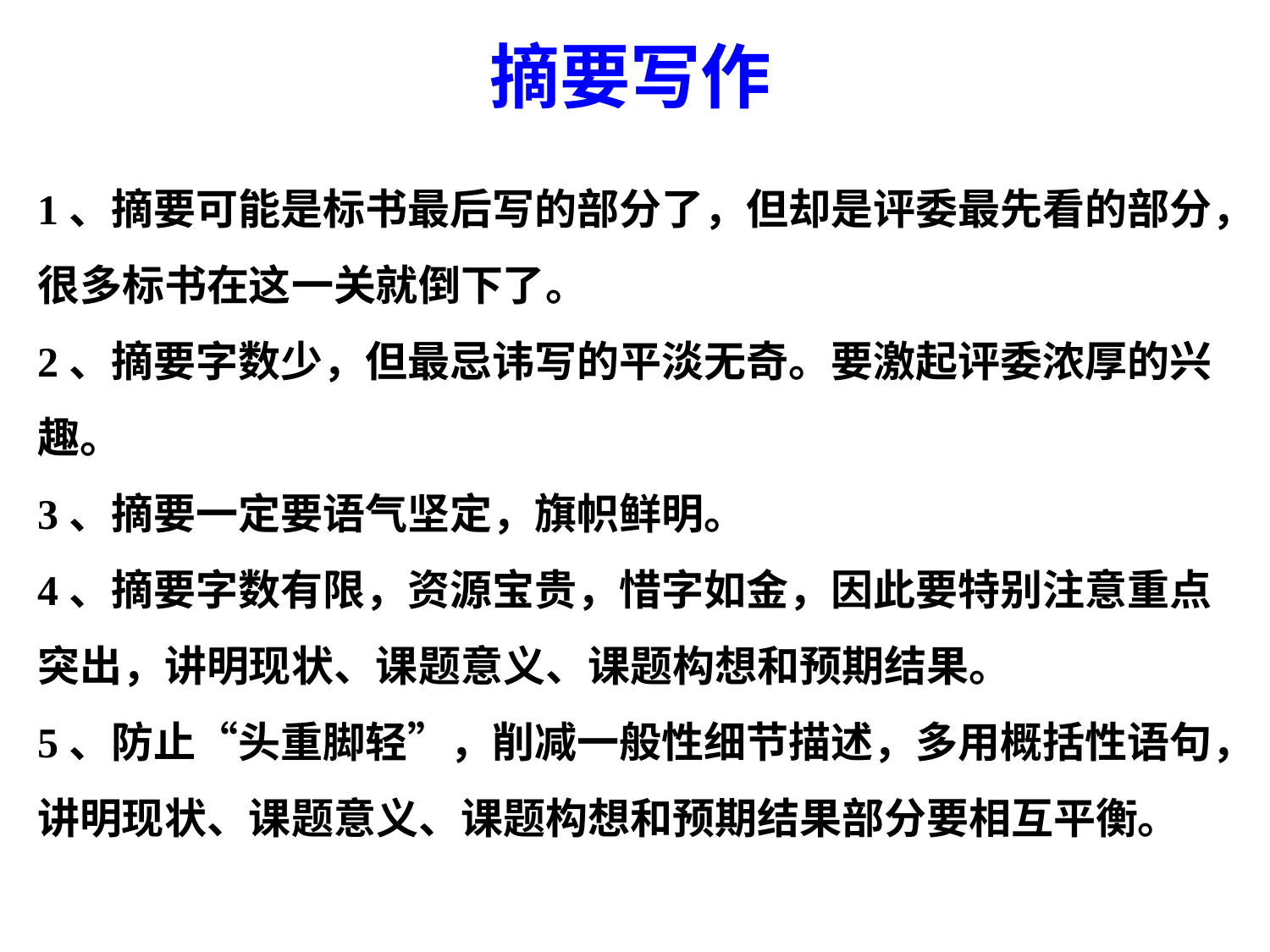

摘要写作
1、摘要可能是标书最后写的部分了，但却是评委最先看的部分，很多标书在这一关就倒下了。
2、摘要字数少，但最忌讳写的平淡无奇。要激起评委浓厚的兴趣。
3、摘要一定要语气坚定，旗帜鲜明。
4、摘要字数有限，资源宝贵，惜字如金，因此要特别注意重点突出，讲明现状、课题意义、课题构想和预期结果。
5、防止“头重脚轻”，削减一般性细节描述，多用概括性语句，讲明现状、课题意义、课题构想和预期结果部分要相互平衡。